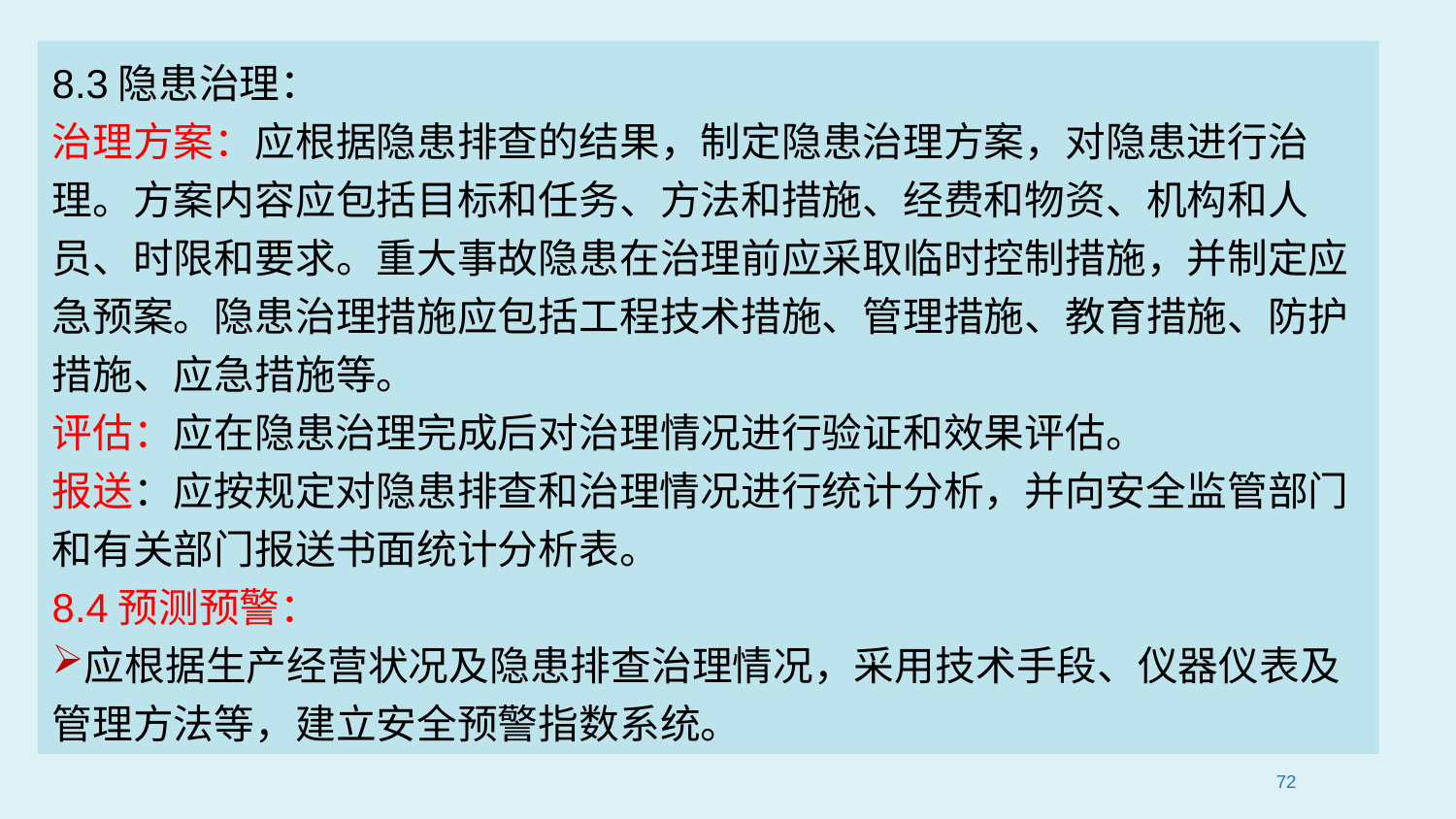

8.3隐患治理：
治理方案：应根据隐患排查的结果，制定隐患治理方案，对隐患进行治理。方案内容应包括目标和任务、方法和措施、经费和物资、机构和人员、时限和要求。重大事故隐患在治理前应采取临时控制措施，并制定应急预案。隐患治理措施应包括工程技术措施、管理措施、教育措施、防护措施、应急措施等。
评估：应在隐患治理完成后对治理情况进行验证和效果评估。
报送：应按规定对隐患排查和治理情况进行统计分析，并向安全监管部门和有关部门报送书面统计分析表。
8.4预测预警：
应根据生产经营状况及隐患排查治理情况，采用技术手段、仪器仪表及管理方法等，建立安全预警指数系统。
                                     72